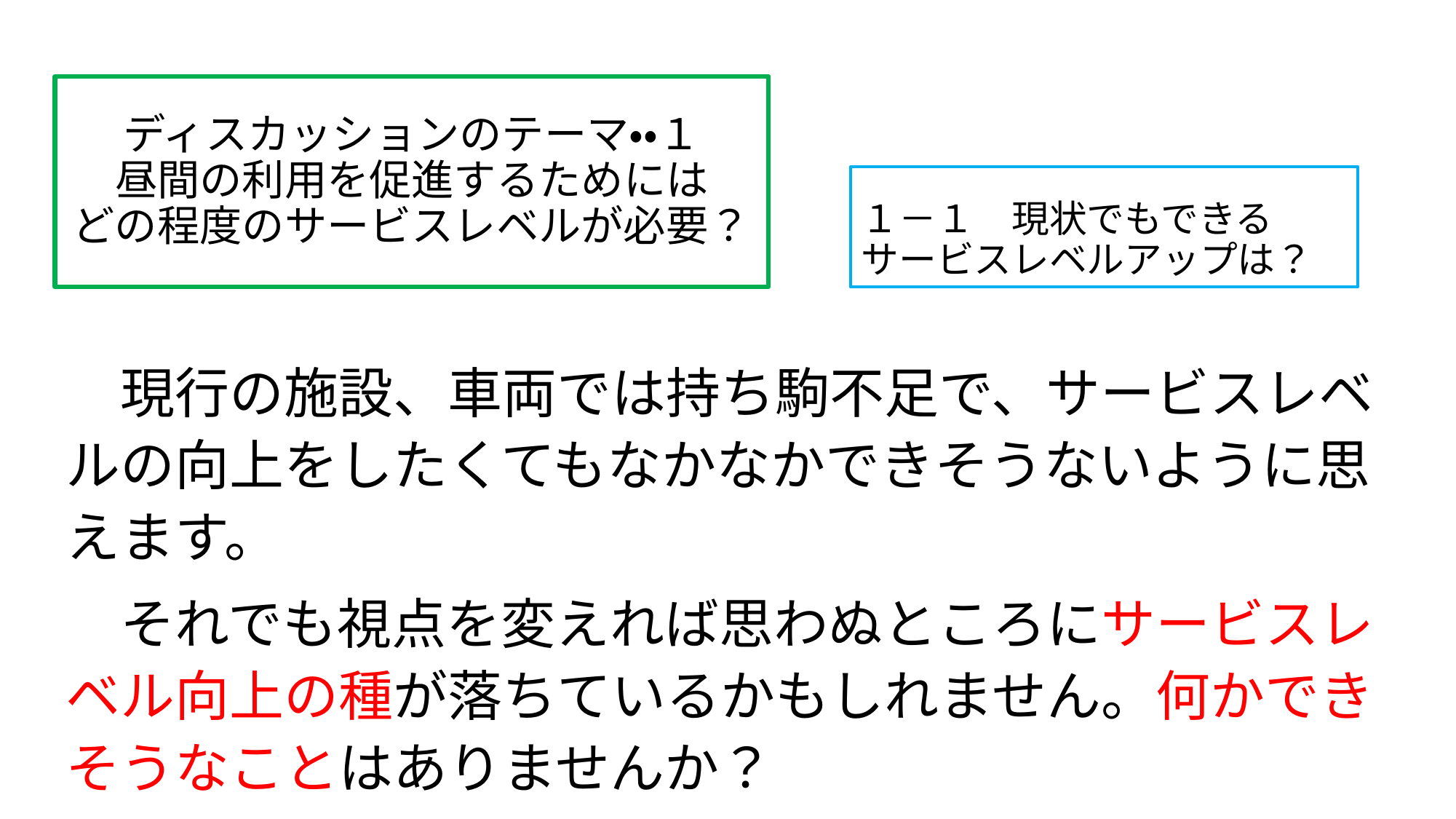

ディスカッションのテーマ・・１
昼間の利用を促進するためには
どの程度のサービスレベルが必要？
# １－１　現状でもできる サービスレベルアップは？
　現行の施設、車両では持ち駒不足で、サービスレベルの向上をしたくてもなかなかできそうないように思えます。
　それでも視点を変えれば思わぬところにサービスレベル向上の種が落ちているかもしれません。何かできそうなことはありませんか？